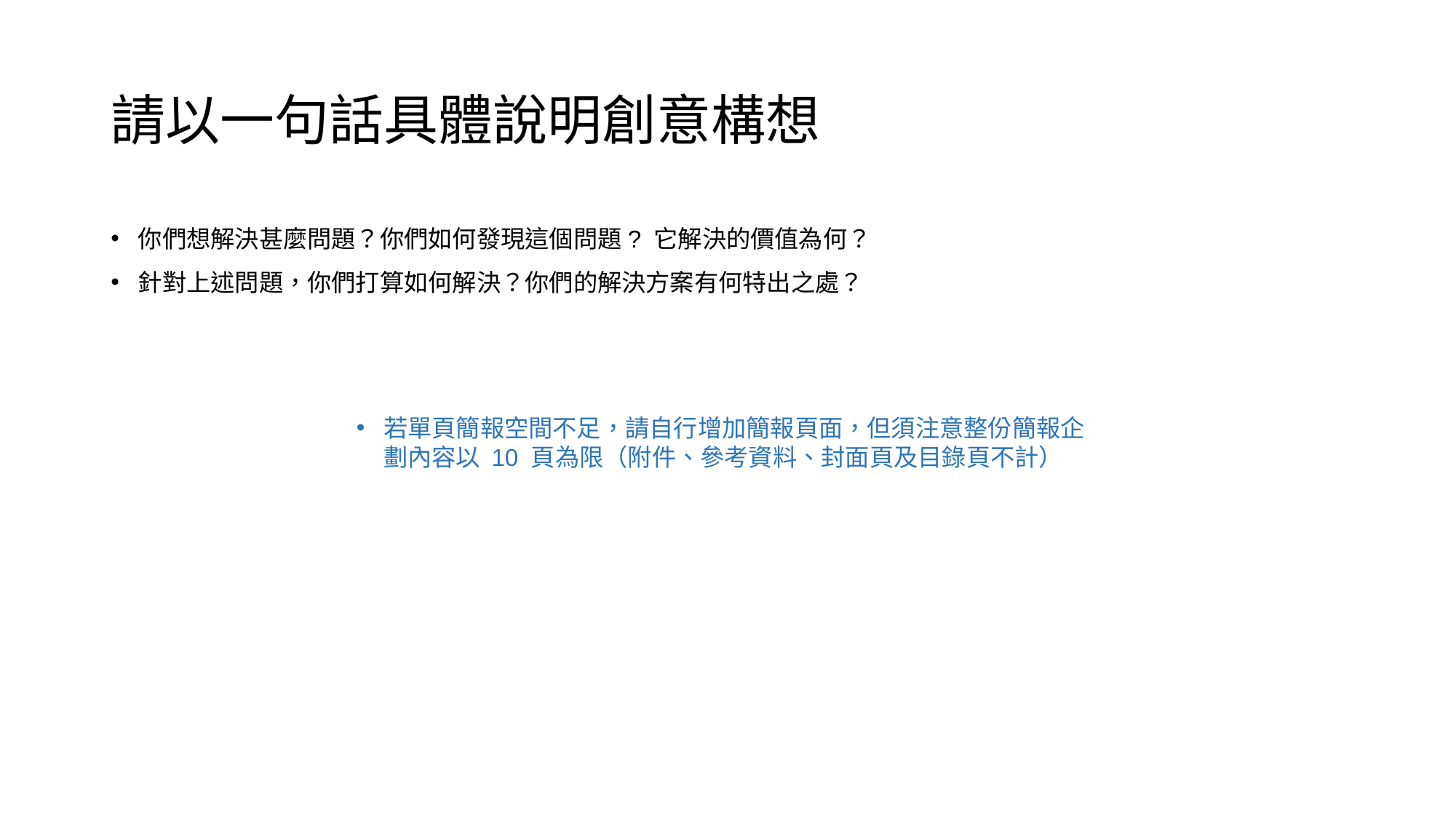

# 請以一句話具體說明創意構想
你們想解決甚麼問題？你們如何發現這個問題? 它解決的價值為何？
針對上述問題，你們打算如何解決？你們的解決方案有何特出之處？
若單頁簡報空間不足，請自行增加簡報頁面，但須注意整份簡報企劃內容以 10 頁為限（附件、參考資料、封面頁及目錄頁不計）